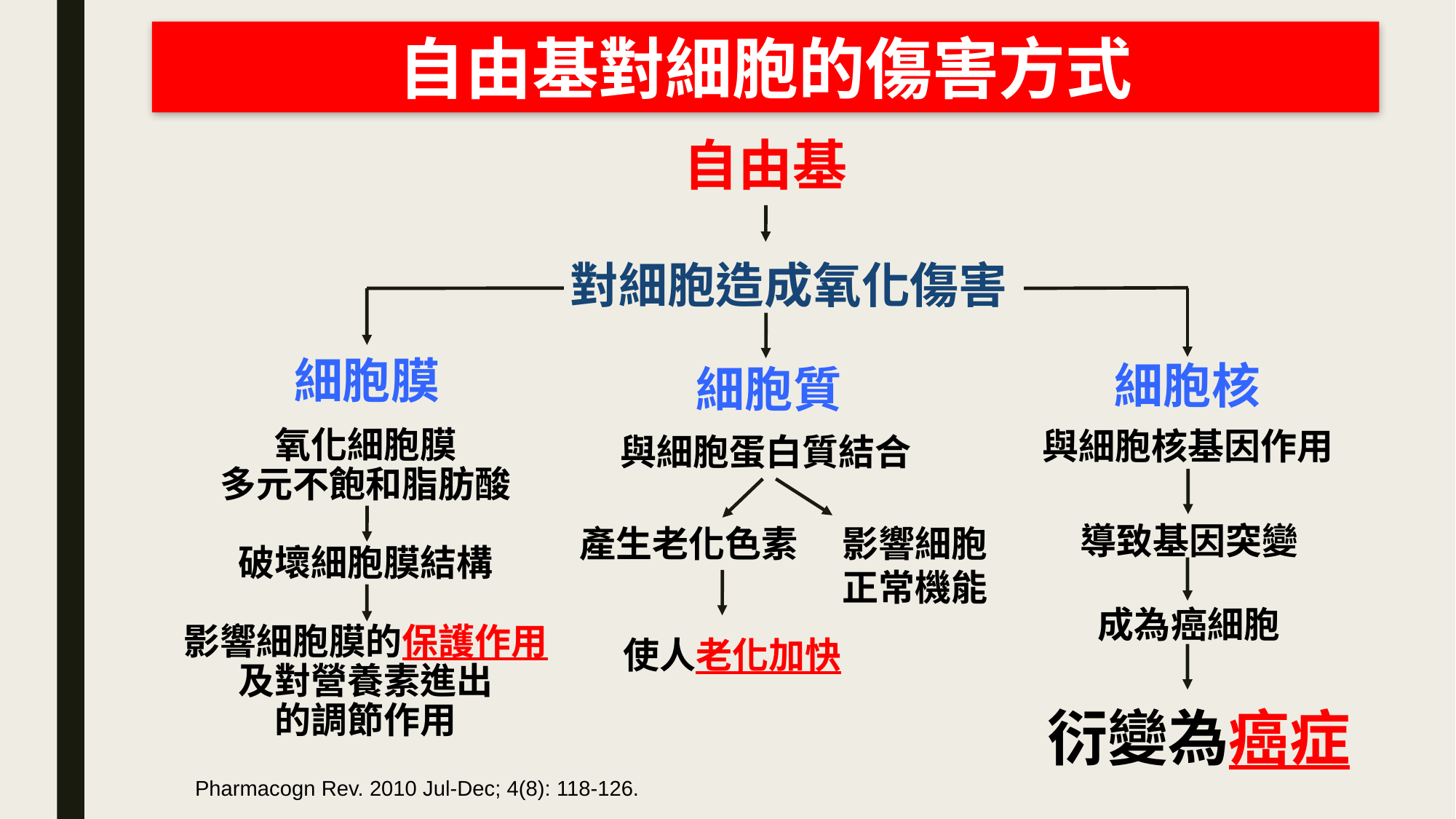

自由基對細胞的傷害方式
自由基

對細胞造成氧化傷害

細胞膜
細胞核
與細胞核基因作用
細胞質
與細胞蛋白質結合
氧化細胞膜
多元不飽和脂肪酸

破壞細胞膜結構

影響細胞膜的保護作用
及對營養素進出
的調節作用

導致基因突變
產生老化色素
影響細胞
正常機能

成為癌細胞
使人老化加快

衍變為癌症
Pharmacogn Rev. 2010 Jul-Dec; 4(8): 118-126.